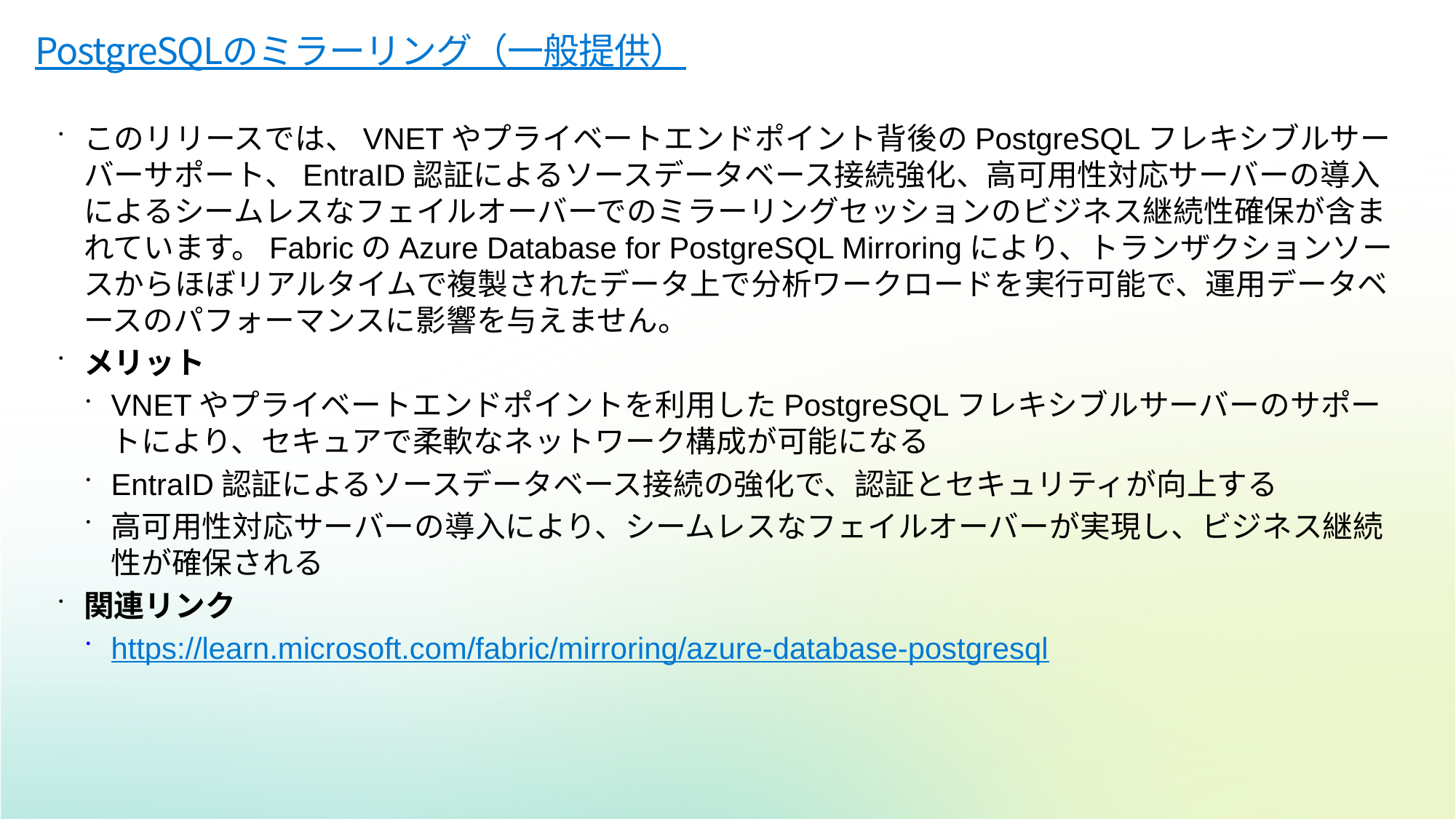

# PostgreSQLのミラーリング（一般提供）
このリリースでは、VNETやプライベートエンドポイント背後のPostgreSQLフレキシブルサーバーサポート、EntraID認証によるソースデータベース接続強化、高可用性対応サーバーの導入によるシームレスなフェイルオーバーでのミラーリングセッションのビジネス継続性確保が含まれています。FabricのAzure Database for PostgreSQL Mirroringにより、トランザクションソースからほぼリアルタイムで複製されたデータ上で分析ワークロードを実行可能で、運用データベースのパフォーマンスに影響を与えません。
メリット
VNETやプライベートエンドポイントを利用したPostgreSQLフレキシブルサーバーのサポートにより、セキュアで柔軟なネットワーク構成が可能になる
EntraID認証によるソースデータベース接続の強化で、認証とセキュリティが向上する
高可用性対応サーバーの導入により、シームレスなフェイルオーバーが実現し、ビジネス継続性が確保される
関連リンク
https://learn.microsoft.com/fabric/mirroring/azure-database-postgresql